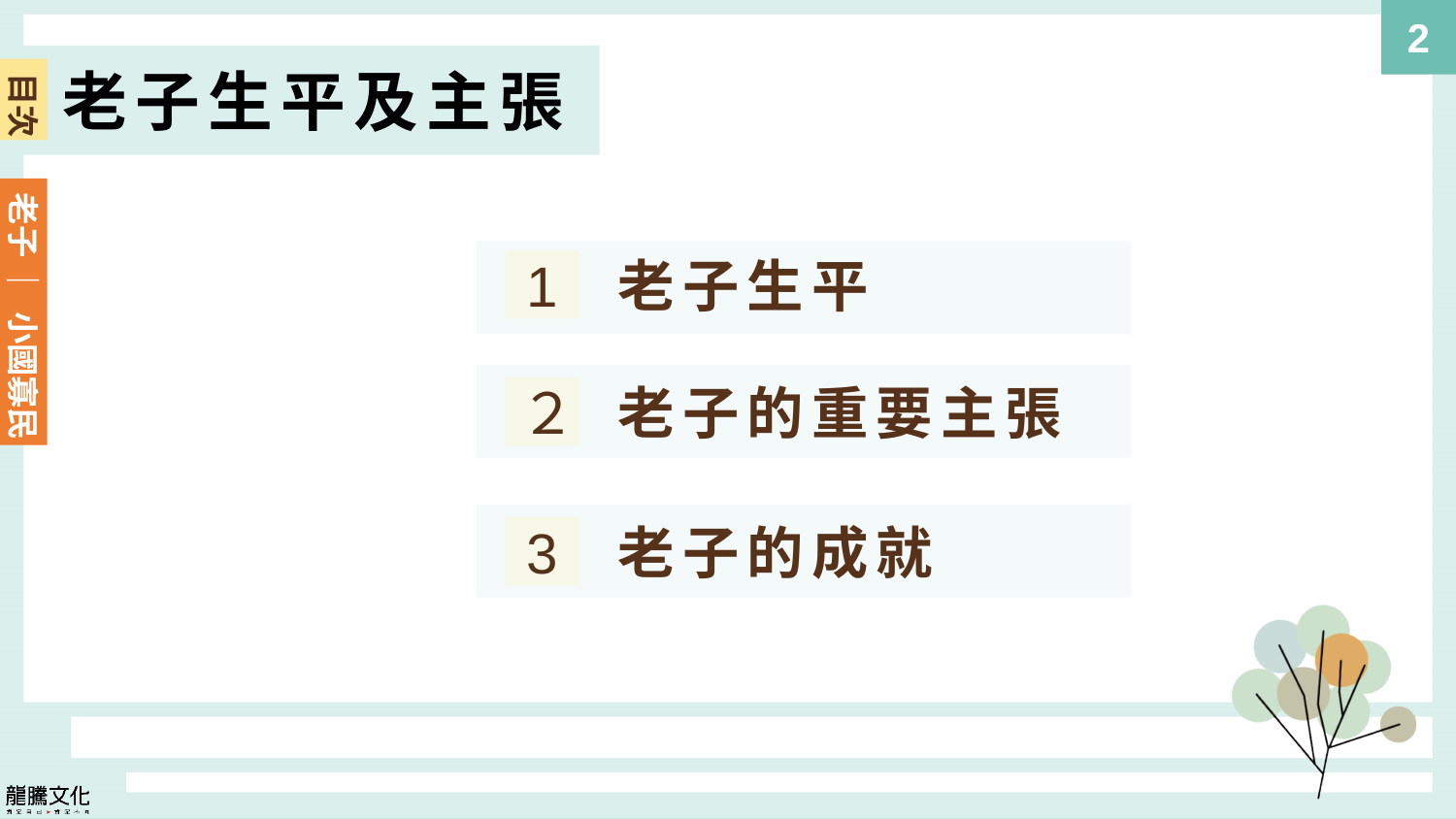

2

老子生平及主張
目次
老子 ｜  小國寡民

老子生平

1

老子的重要主張

２

老子的成就

3